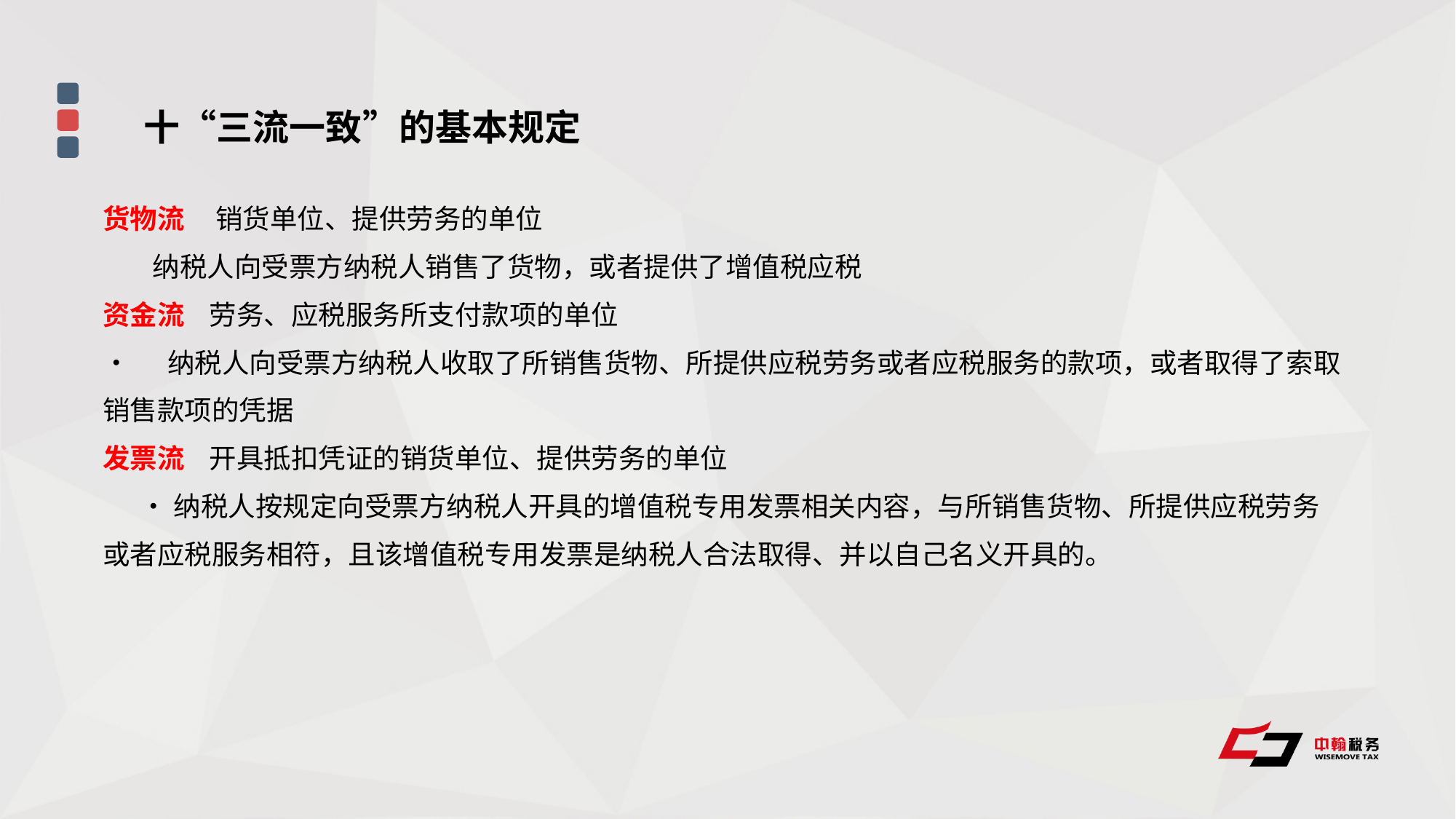

十“三流一致”的基本规定
货物流     销货单位、提供劳务的单位
       纳税人向受票方纳税人销售了货物，或者提供了增值税应税
资金流    劳务、应税服务所支付款项的单位
•     纳税人向受票方纳税人收取了所销售货物、所提供应税劳务或者应税服务的款项，或者取得了索取销售款项的凭据
发票流    开具抵扣凭证的销货单位、提供劳务的单位
      •纳税人按规定向受票方纳税人开具的增值税专用发票相关内容，与所销售货物、所提供应税劳务或者应税服务相符，且该增值税专用发票是纳税人合法取得、并以自己名义开具的。